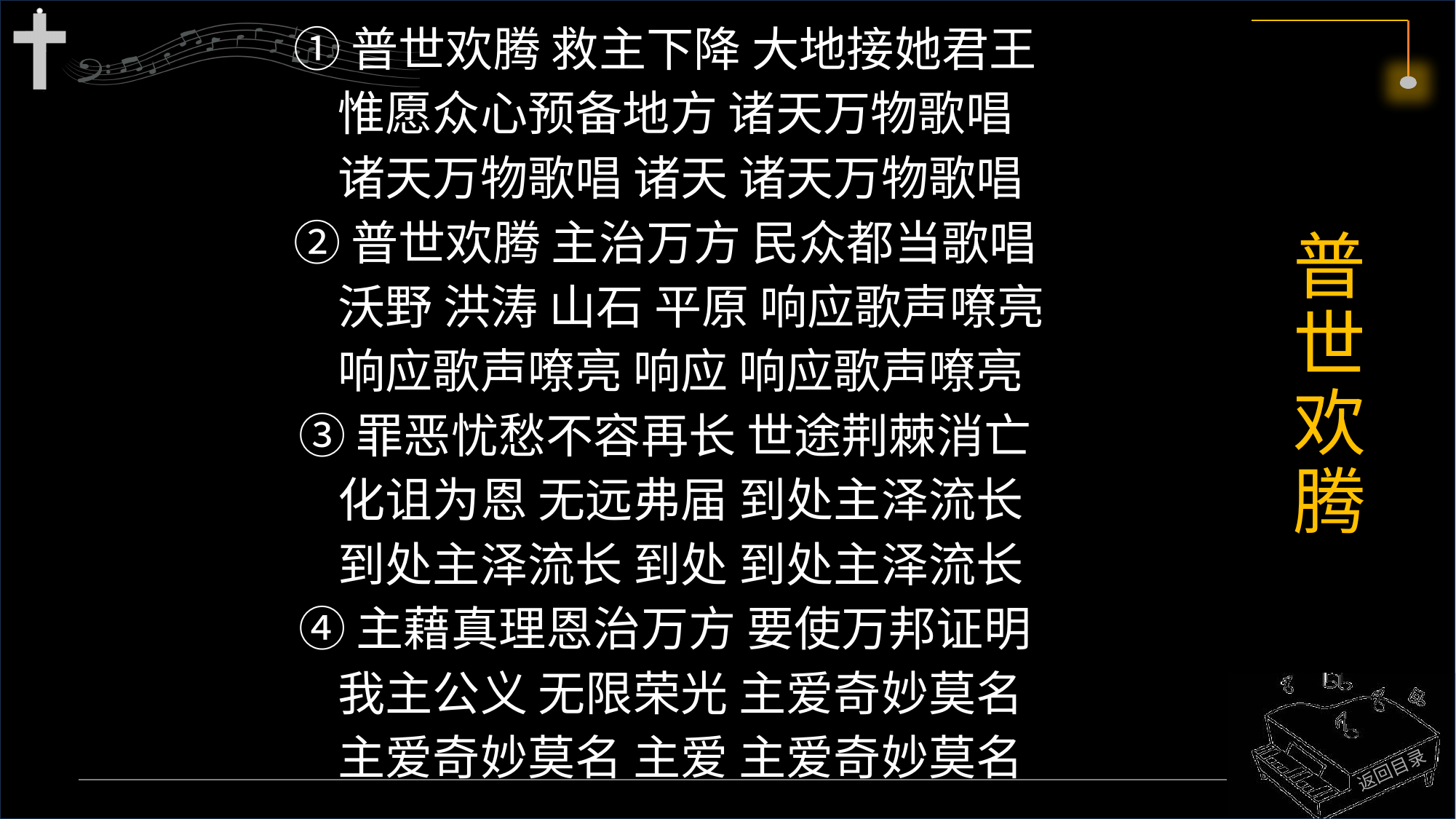

①普世欢腾 救主下降 大地接她君王
 惟愿众心预备地方 诸天万物歌唱
  诸天万物歌唱 诸天 诸天万物歌唱
②普世欢腾 主治万方 民众都当歌唱
    沃野 洪涛 山石 平原 响应歌声嘹亮
  响应歌声嘹亮 响应 响应歌声嘹亮
③罪恶忧愁不容再长 世途荆棘消亡
  化诅为恩 无远弗届 到处主泽流长
  到处主泽流长 到处 到处主泽流长
④主藉真理恩治万方 要使万邦证明
  我主公义 无限荣光 主爱奇妙莫名
  主爱奇妙莫名 主爱 主爱奇妙莫名
# 普世欢腾